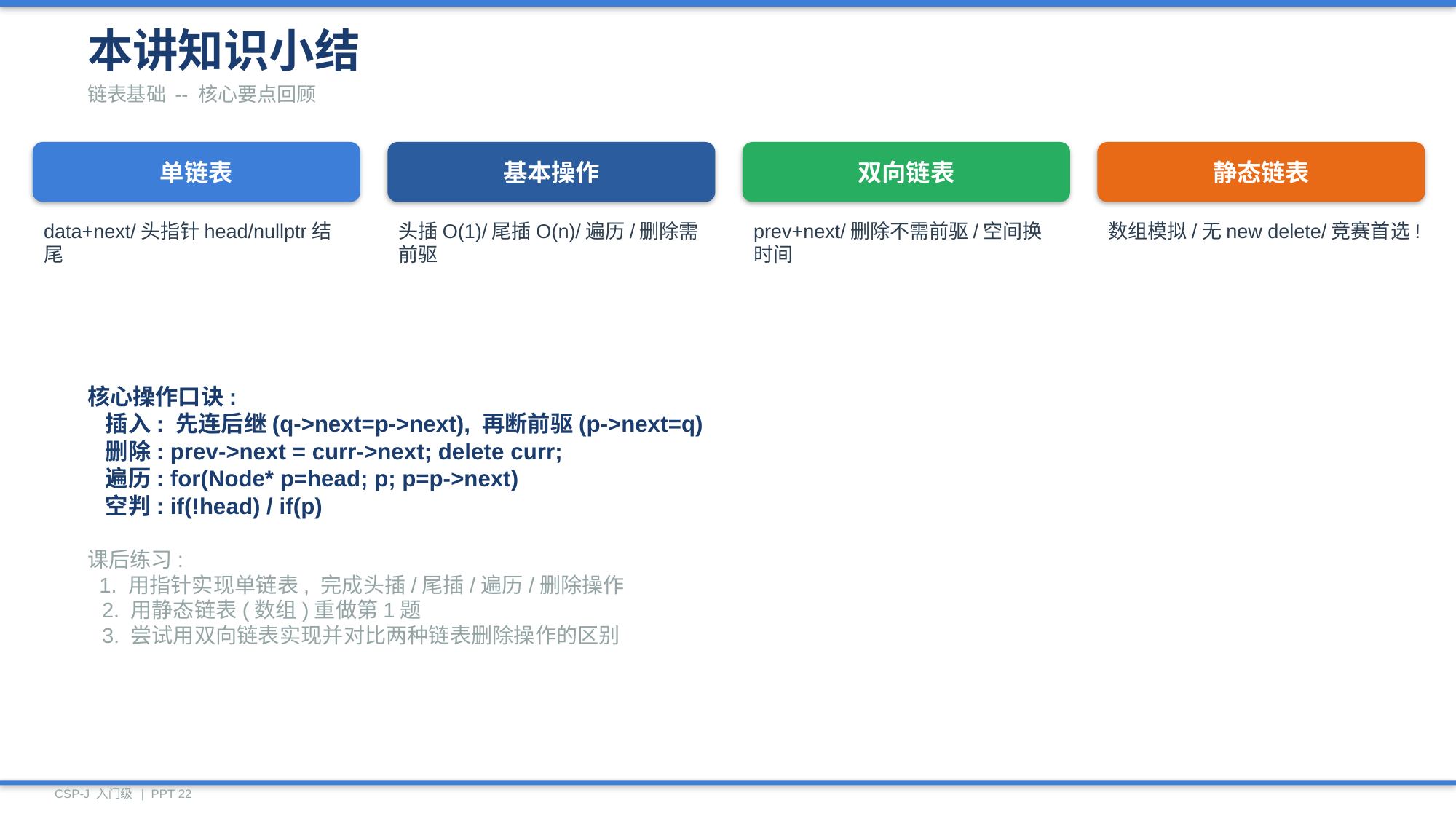

本讲知识小结
链表基础 -- 核心要点回顾
单链表
基本操作
双向链表
静态链表
data+next/头指针head/nullptr结尾
头插O(1)/尾插O(n)/遍历/删除需前驱
prev+next/删除不需前驱/空间换时间
数组模拟/无new delete/竞赛首选!
核心操作口诀:
  插入: 先连后继(q->next=p->next), 再断前驱(p->next=q)
  删除: prev->next = curr->next; delete curr;
  遍历: for(Node* p=head; p; p=p->next)
  空判: if(!head) / if(p)
课后练习:
  1. 用指针实现单链表, 完成头插/尾插/遍历/删除操作
  2. 用静态链表(数组)重做第1题
  3. 尝试用双向链表实现并对比两种链表删除操作的区别

CSP-J 入门级  |  PPT 22